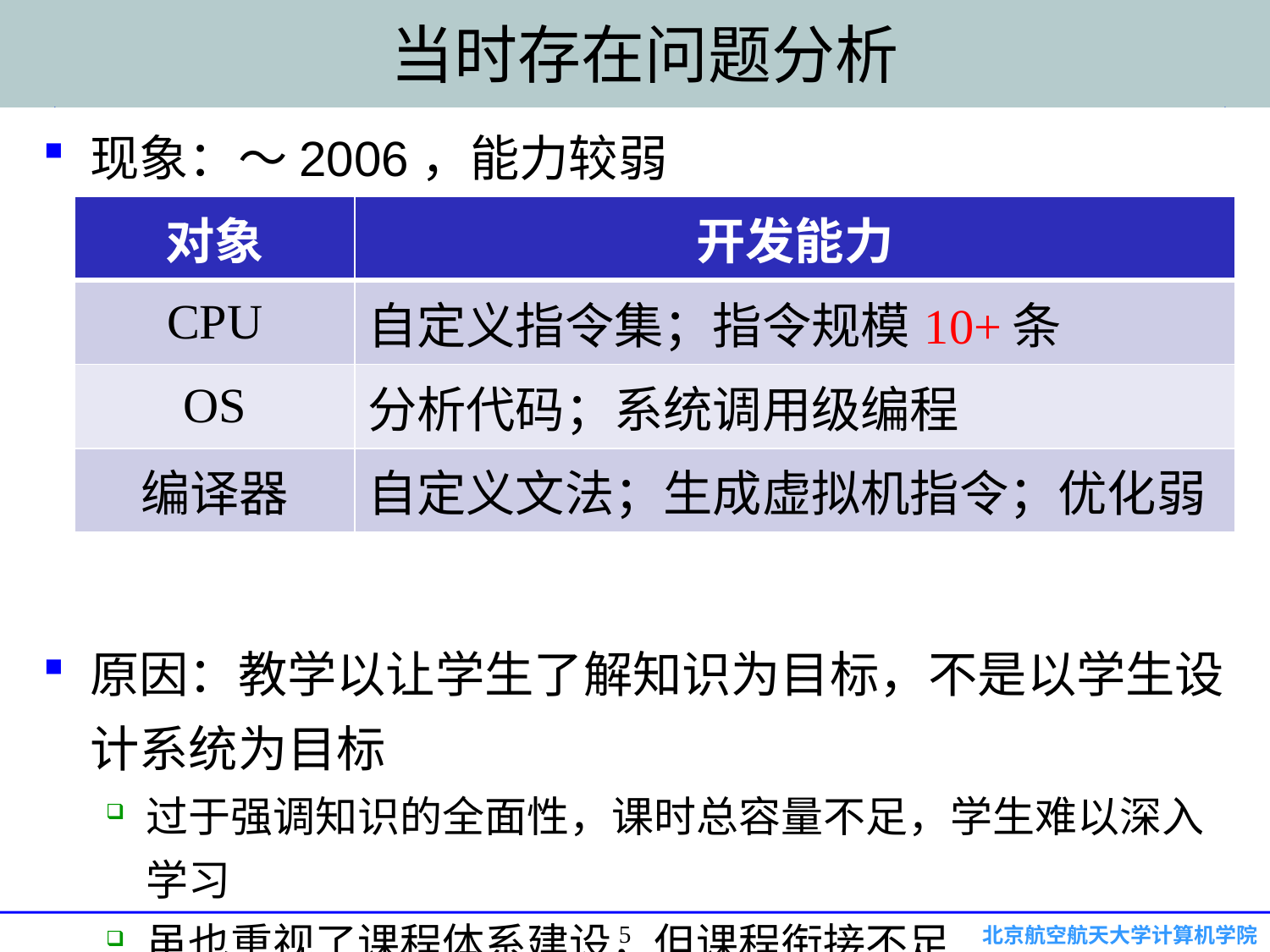

# 当时存在问题分析
现象：～2006，能力较弱

原因：教学以让学生了解知识为目标，不是以学生设计系统为目标
过于强调知识的全面性，课时总容量不足，学生难以深入学习
虽也重视了课程体系建设，但课程衔接不足
| 对象 | 开发能力 |
| --- | --- |
| CPU | 自定义指令集；指令规模10+条 |
| OS | 分析代码；系统调用级编程 |
| 编译器 | 自定义文法；生成虚拟机指令；优化弱 |
5